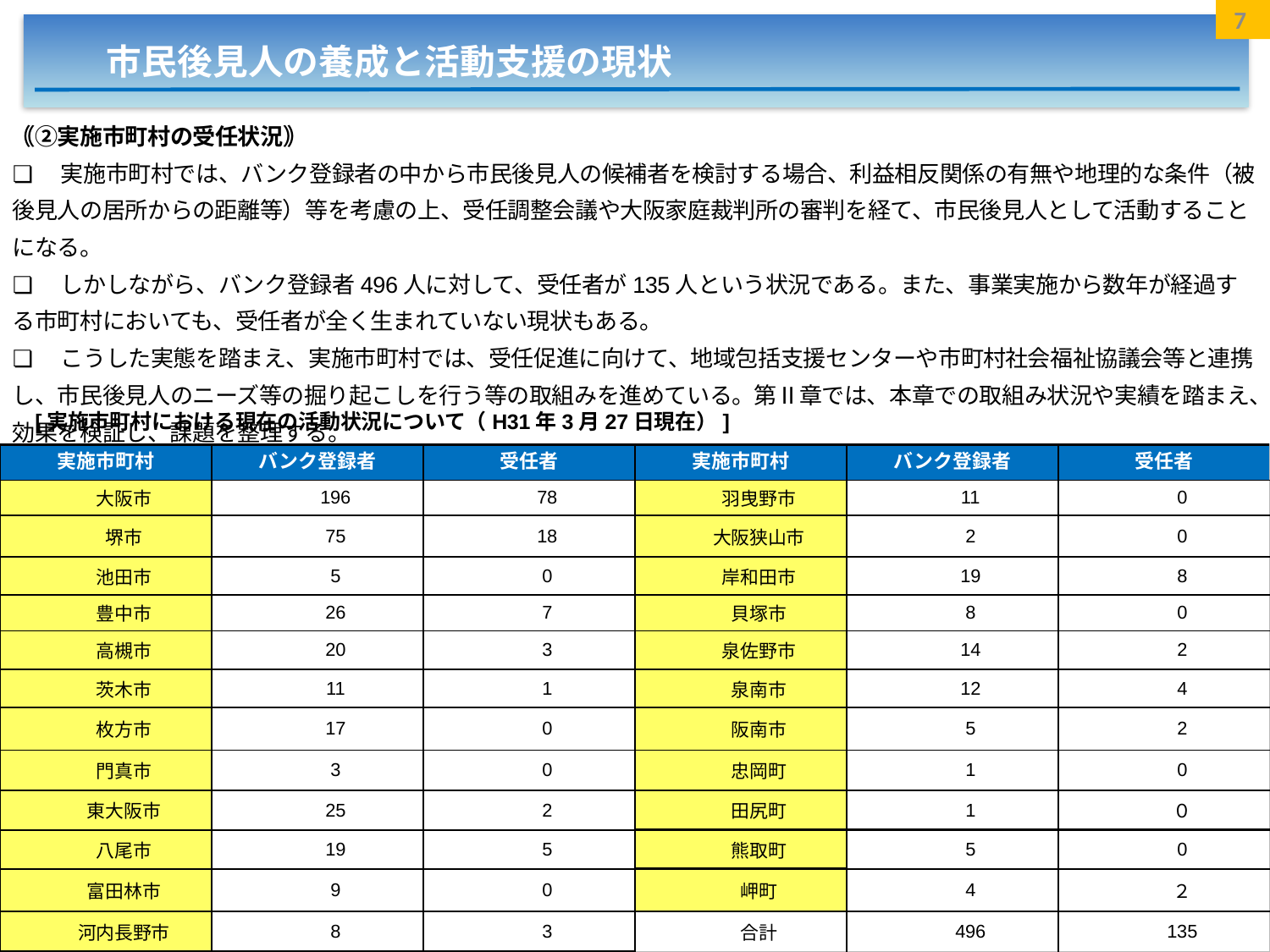

7
　　市民後見人の養成と活動支援の現状
｟②実施市町村の受任状況｠
❏　実施市町村では、バンク登録者の中から市民後見人の候補者を検討する場合、利益相反関係の有無や地理的な条件（被後見人の居所からの距離等）等を考慮の上、受任調整会議や大阪家庭裁判所の審判を経て、市民後見人として活動することになる。
❏　しかしながら、バンク登録者496人に対して、受任者が135人という状況である。また、事業実施から数年が経過する市町村においても、受任者が全く生まれていない現状もある。
❏　こうした実態を踏まえ、実施市町村では、受任促進に向けて、地域包括支援センターや市町村社会福祉協議会等と連携し、市民後見人のニーズ等の掘り起こしを行う等の取組みを進めている。第Ⅱ章では、本章での取組み状況や実績を踏まえ、効果を検証し、課題を整理する。
[実施市町村における現在の活動状況について（H31年3月27日現在）]
| 実施市町村 | バンク登録者 | 受任者 | 実施市町村 | バンク登録者 | 受任者 |
| --- | --- | --- | --- | --- | --- |
| 大阪市 | 196 | 78 | 羽曳野市 | 11 | 0 |
| 堺市 | 75 | 18 | 大阪狭山市 | 2 | 0 |
| 池田市 | 5 | 0 | 岸和田市 | 19 | 8 |
| 豊中市 | 26 | 7 | 貝塚市 | 8 | 0 |
| 高槻市 | 20 | 3 | 泉佐野市 | 14 | 2 |
| 茨木市 | 11 | 1 | 泉南市 | 12 | 4 |
| 枚方市 | 17 | 0 | 阪南市 | 5 | 2 |
| 門真市 | 3 | 0 | 忠岡町 | 1 | 0 |
| 東大阪市 | 25 | 2 | 田尻町 | 1 | ０ |
| 八尾市 | 19 | 5 | 熊取町 | 5 | 0 |
| 富田林市 | 9 | 0 | 岬町 | 4 | ２ |
| 河内長野市 | 8 | 3 | 合計 | 496 | 135 |